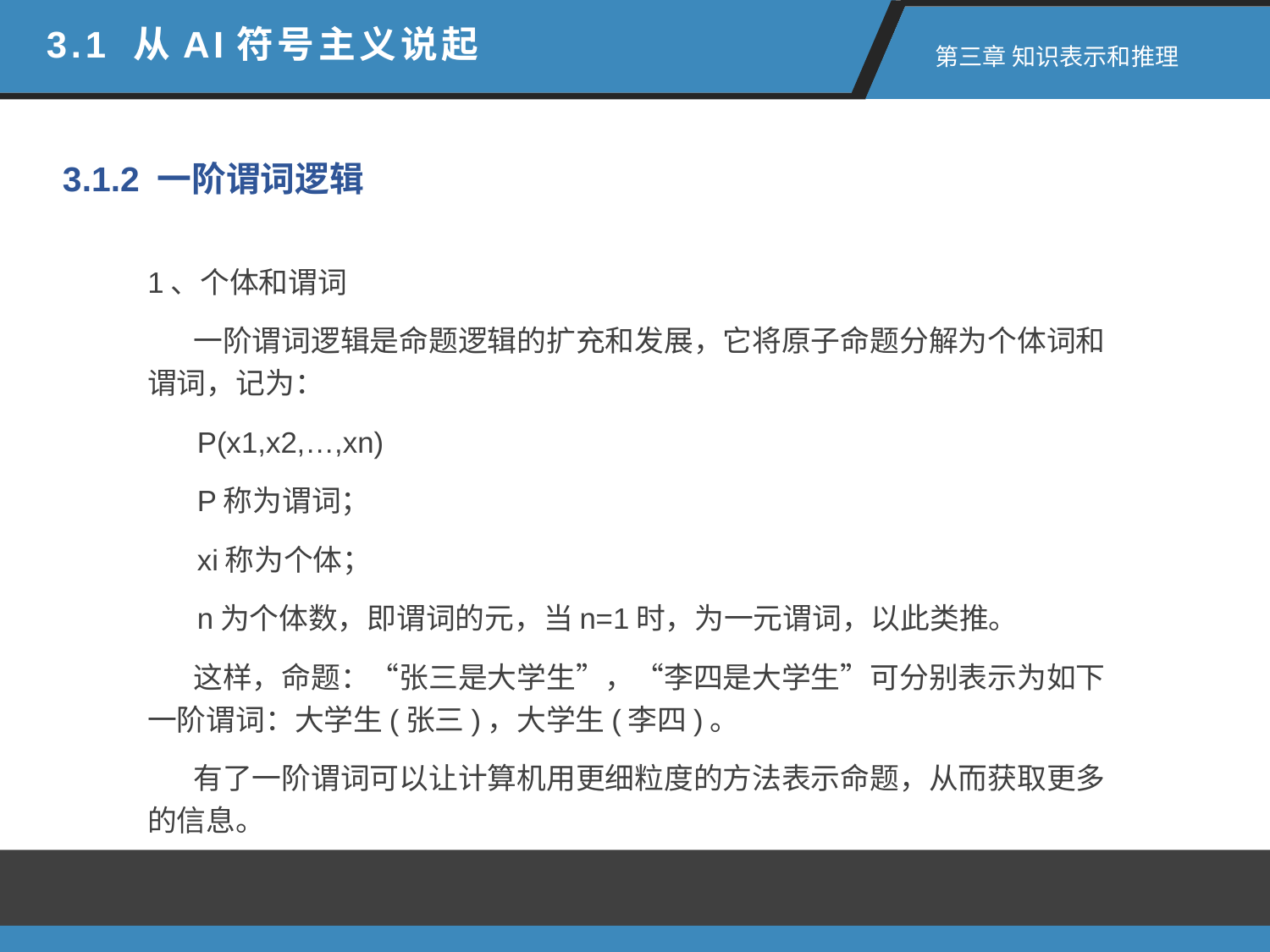

3.1 从AI符号主义说起
  第三章 知识表示和推理
3.1.2 一阶谓词逻辑
1、个体和谓词
      一阶谓词逻辑是命题逻辑的扩充和发展，它将原子命题分解为个体词和谓词，记为：
      P(x1,x2,…,xn)
      P称为谓词；
      xi称为个体；
      n为个体数，即谓词的元，当n=1时，为一元谓词，以此类推。
      这样，命题：“张三是大学生”，“李四是大学生”可分别表示为如下一阶谓词：大学生(张三)，大学生(李四)。
      有了一阶谓词可以让计算机用更细粒度的方法表示命题，从而获取更多的信息。